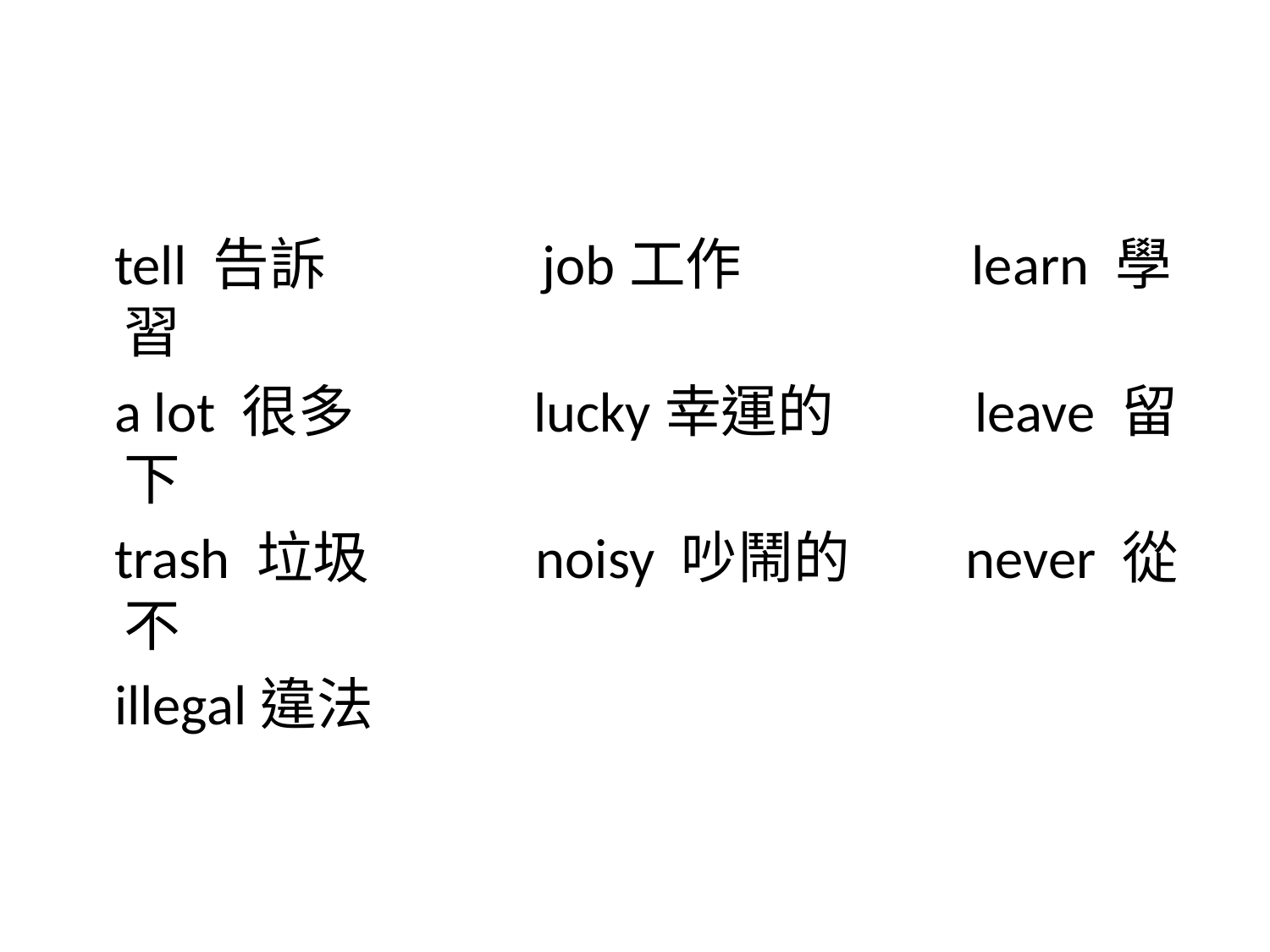

#
   tell 告訴                job工作                 learn 學習
   a lot 很多             lucky幸運的          leave 留下
   trash 垃圾            noisy 吵鬧的        never 從不
   illegal違法